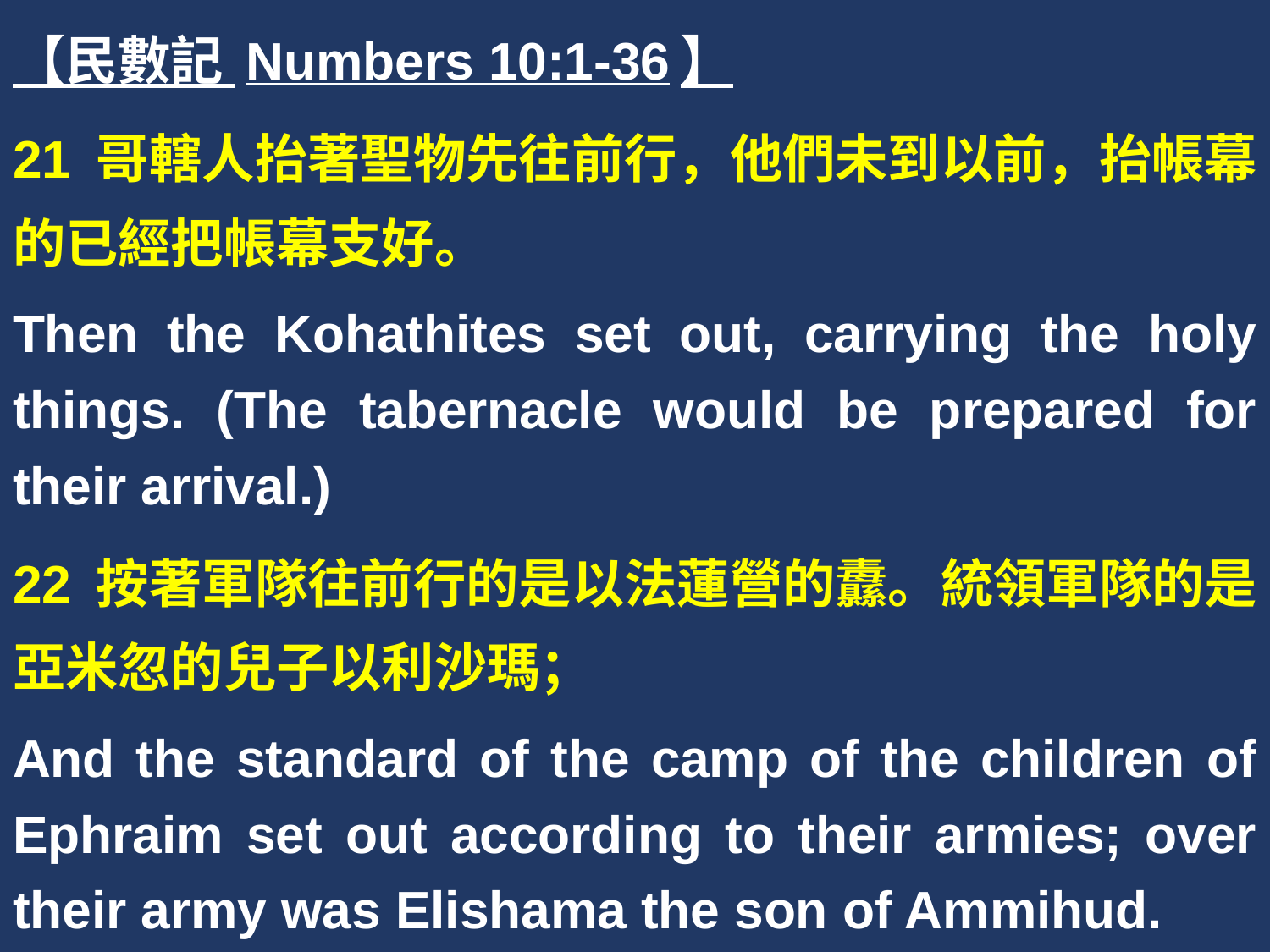

【民數記 Numbers 10:1-36】
21 哥轄人抬著聖物先往前行，他們未到以前，抬帳幕的已經把帳幕支好。
Then the Kohathites set out, carrying the holy things. (The tabernacle would be prepared for their arrival.)
22 按著軍隊往前行的是以法蓮營的纛。統領軍隊的是亞米忽的兒子以利沙瑪；
And the standard of the camp of the children of Ephraim set out according to their armies; over their army was Elishama the son of Ammihud.